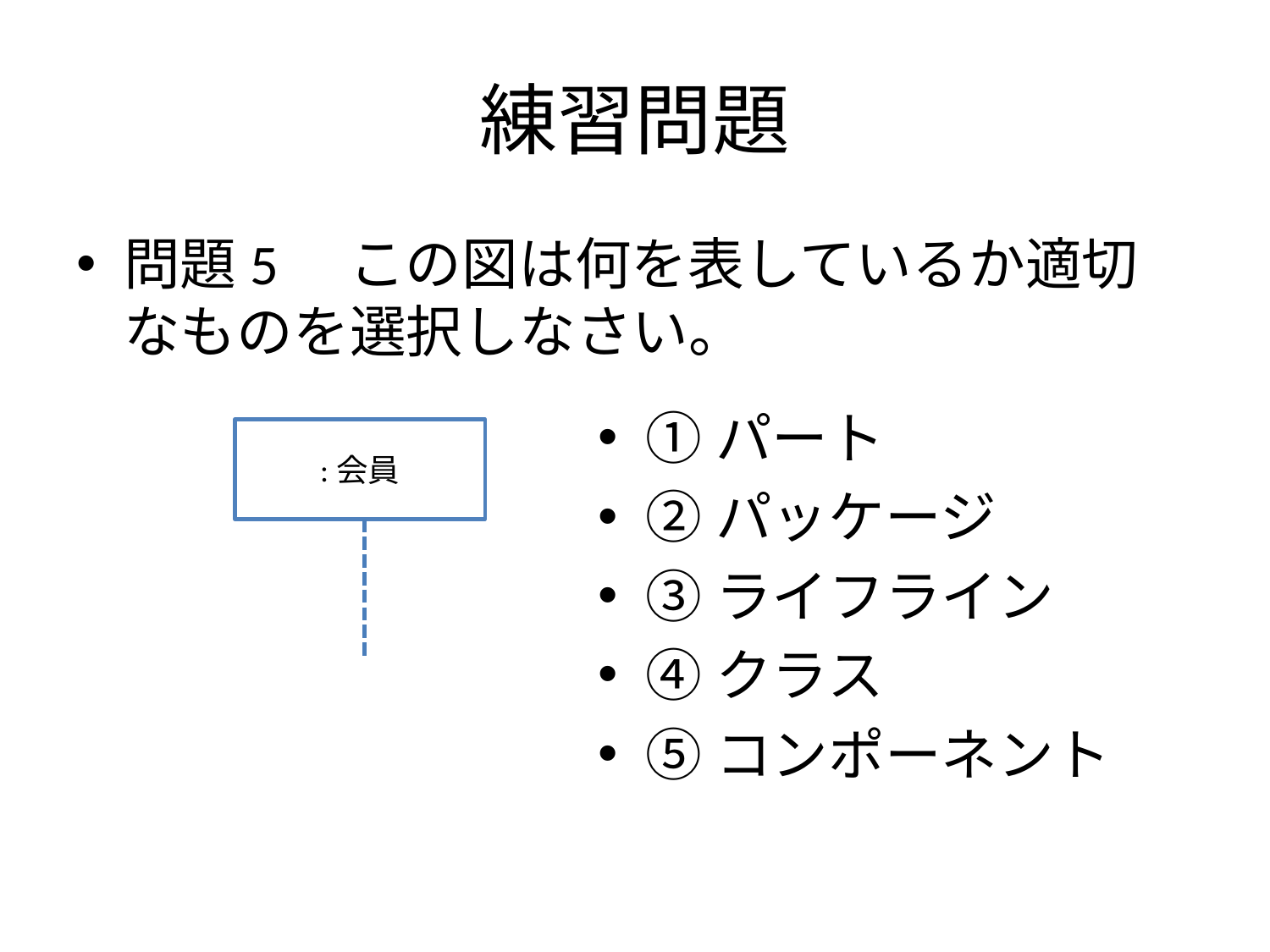

# 練習問題
問題5　この図は何を表しているか適切なものを選択しなさい。
①パート
②パッケージ
③ライフライン
④クラス
⑤コンポーネント
:会員